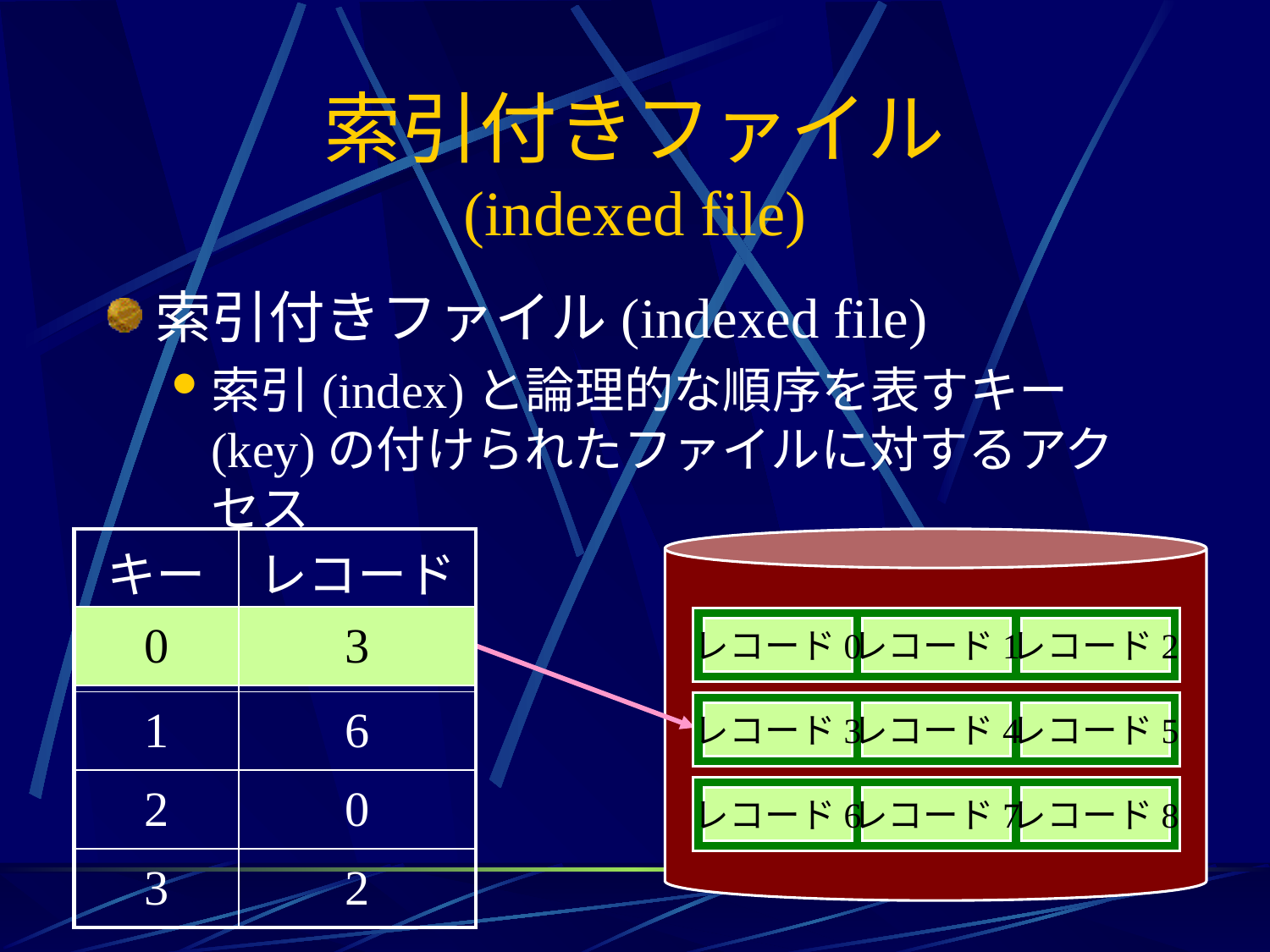

# 索引付きファイル (indexed file)
索引付きファイル(indexed file)
索引(index)と論理的な順序を表すキー(key)の付けられたファイルに対するアクセス
| キー | レコード |
| --- | --- |
| 0 | 3 |
| 1 | 6 |
| 2 | 0 |
| 3 | 2 |

| 0 | 3 |
| --- | --- |

レコード0
レコード1
レコード2

レコード3
レコード4
レコード5

レコード6
レコード7
レコード8